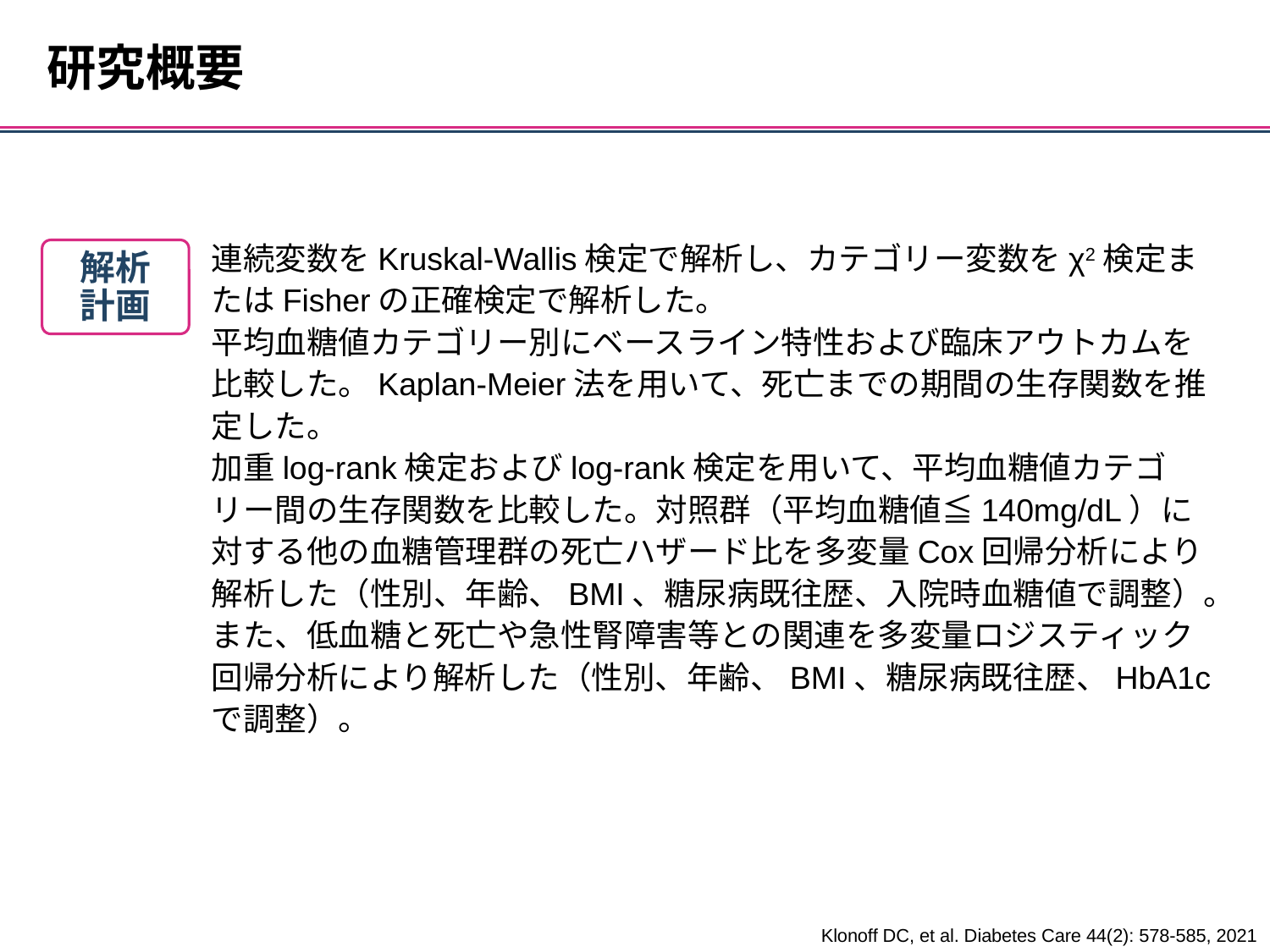

研究概要
連続変数をKruskal-Wallis検定で解析し、カテゴリー変数をχ2検定またはFisherの正確検定で解析した。
平均血糖値カテゴリー別にベースライン特性および臨床アウトカムを比較した。Kaplan-Meier法を用いて、死亡までの期間の生存関数を推定した。
加重log-rank検定およびlog-rank検定を用いて、平均血糖値カテゴリー間の生存関数を比較した。対照群（平均血糖値≦140mg/dL）に対する他の血糖管理群の死亡ハザード比を多変量Cox回帰分析により解析した（性別、年齢、BMI、糖尿病既往歴、入院時血糖値で調整）。
また、低血糖と死亡や急性腎障害等との関連を多変量ロジスティック回帰分析により解析した（性別、年齢、BMI、糖尿病既往歴、HbA1cで調整）。

解析
計画
Klonoff DC, et al. Diabetes Care 44(2): 578-585, 2021